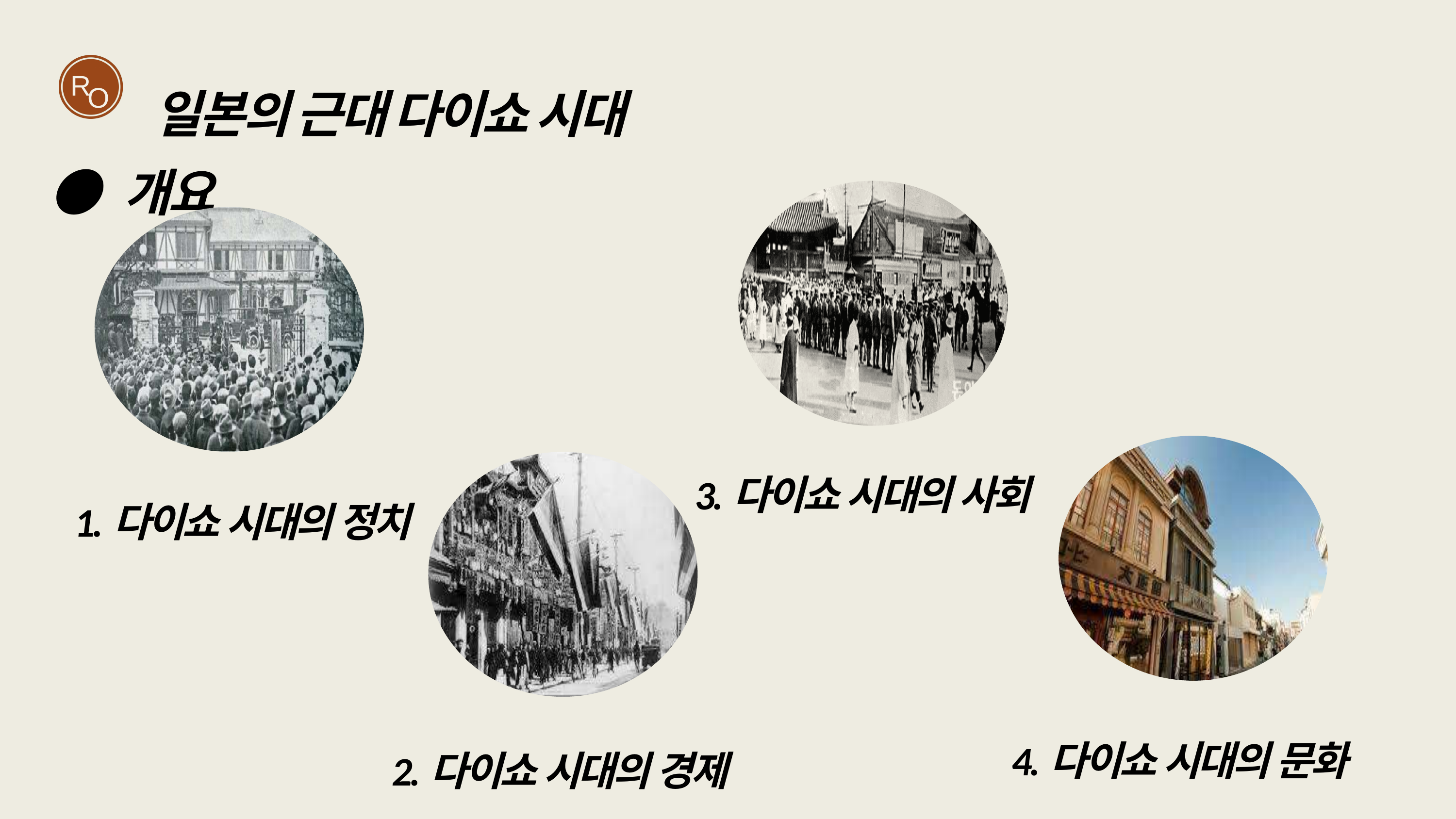

일본의 근대 다이쇼 시대

R
O
● 개요

3.다이쇼 시대의 사회
1.다이쇼 시대의 정치

4.다이쇼 시대의 문화
2.다이쇼 시대의 경제